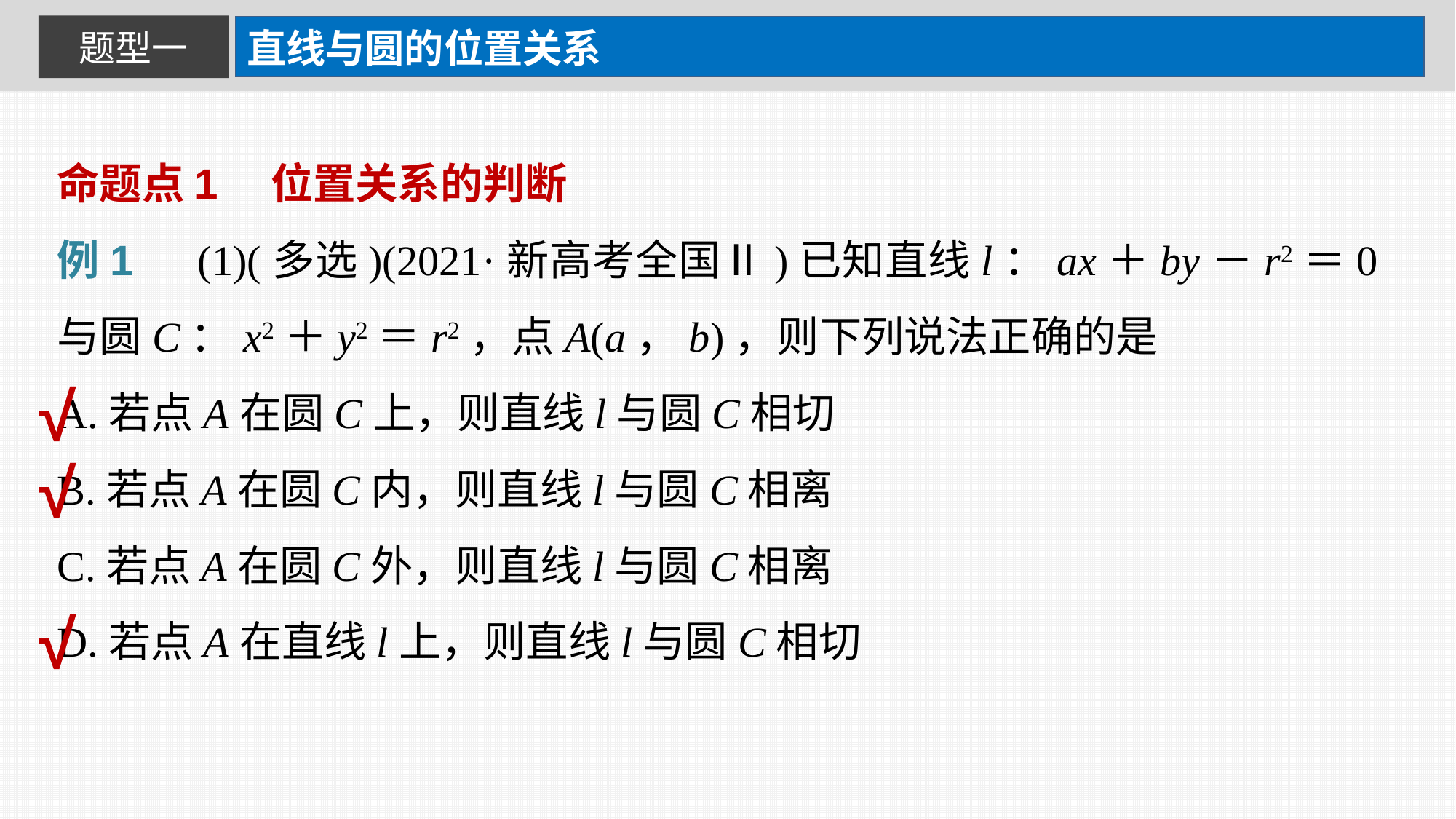

直线与圆的位置关系
题型一
命题点1　位置关系的判断
例1　(1)(多选)(2021·新高考全国Ⅱ)已知直线l：ax＋by－r2＝0与圆C：x2＋y2＝r2，点A(a，b)，则下列说法正确的是
A.若点A在圆C上，则直线l与圆C相切
B.若点A在圆C内，则直线l与圆C相离
C.若点A在圆C外，则直线l与圆C相离
D.若点A在直线l上，则直线l与圆C相切
√
√
√